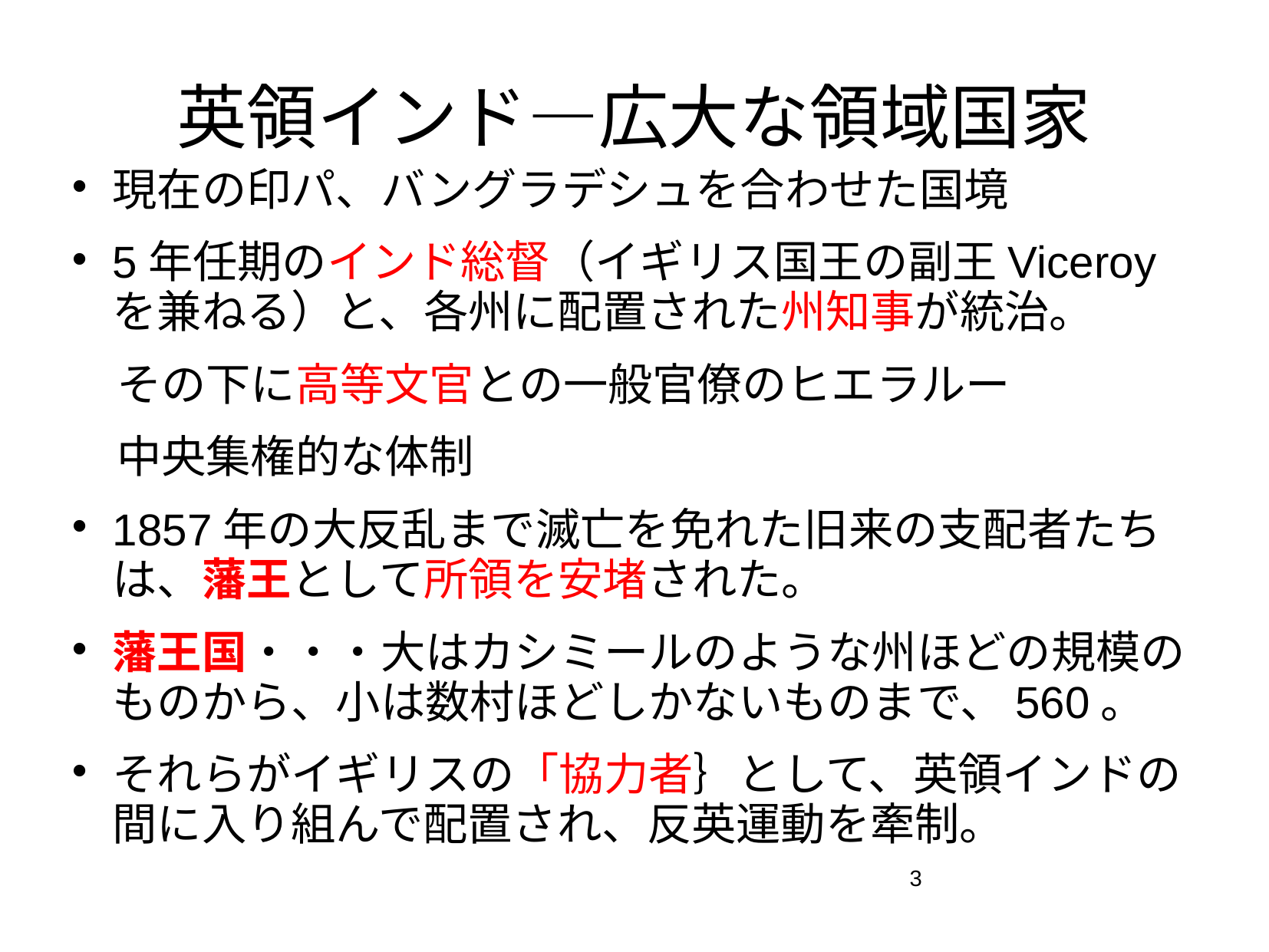

# 英領インド―広大な領域国家
現在の印パ、バングラデシュを合わせた国境
5年任期のインド総督（イギリス国王の副王Viceroyを兼ねる）と、各州に配置された州知事が統治。
　その下に高等文官との一般官僚のヒエラルー
　中央集権的な体制
1857年の大反乱まで滅亡を免れた旧来の支配者たちは、藩王として所領を安堵された。
藩王国・・・大はカシミールのような州ほどの規模のものから、小は数村ほどしかないものまで、560。
それらがイギリスの「協力者｝として、英領インドの間に入り組んで配置され、反英運動を牽制。
3